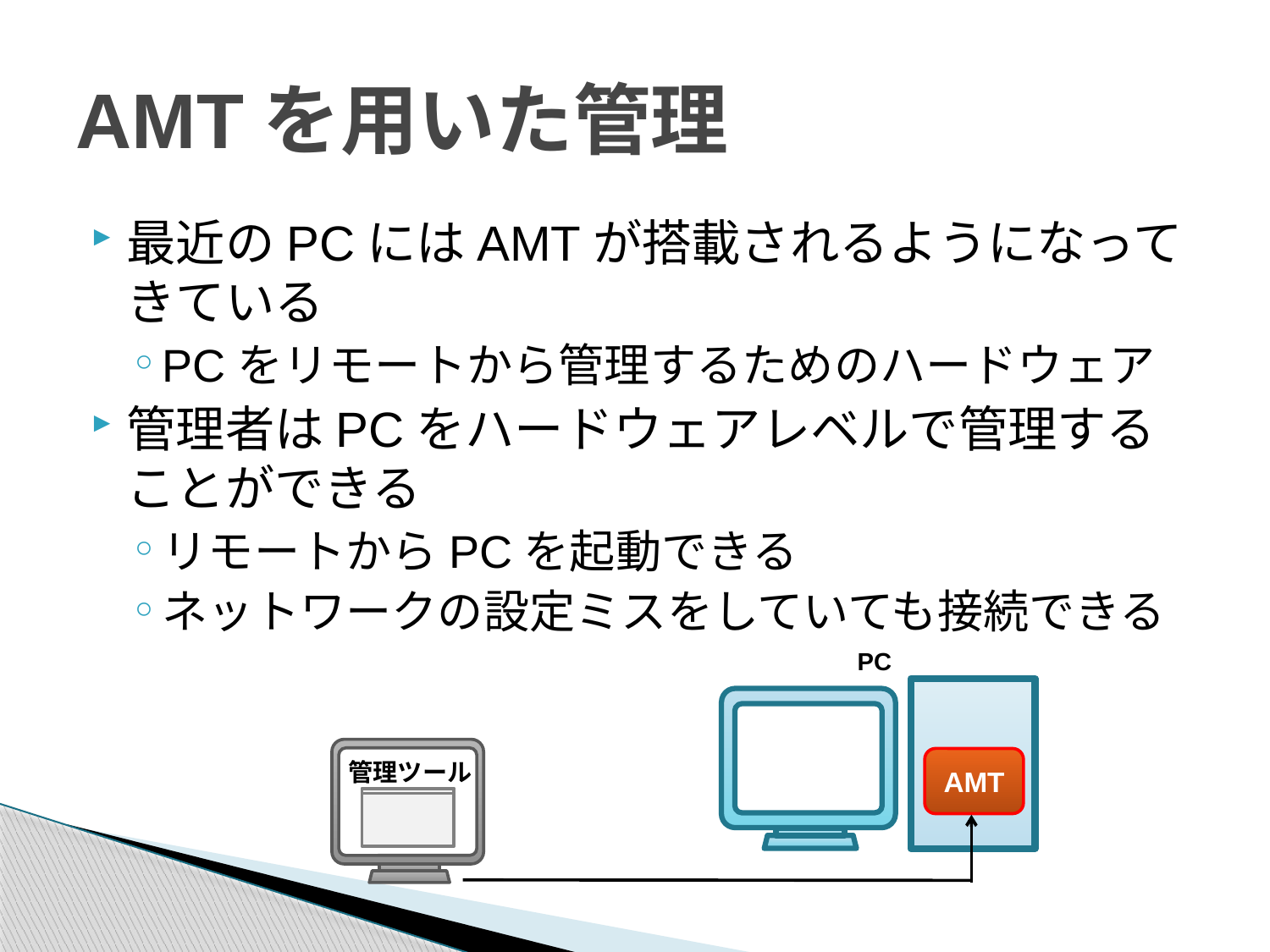

# AMTを用いた管理
最近のPCにはAMTが搭載されるようになってきている
PCをリモートから管理するためのハードウェア
管理者はPCをハードウェアレベルで管理することができる
リモートからPCを起動できる
ネットワークの設定ミスをしていても接続できる
PC

管理ツール

AMT